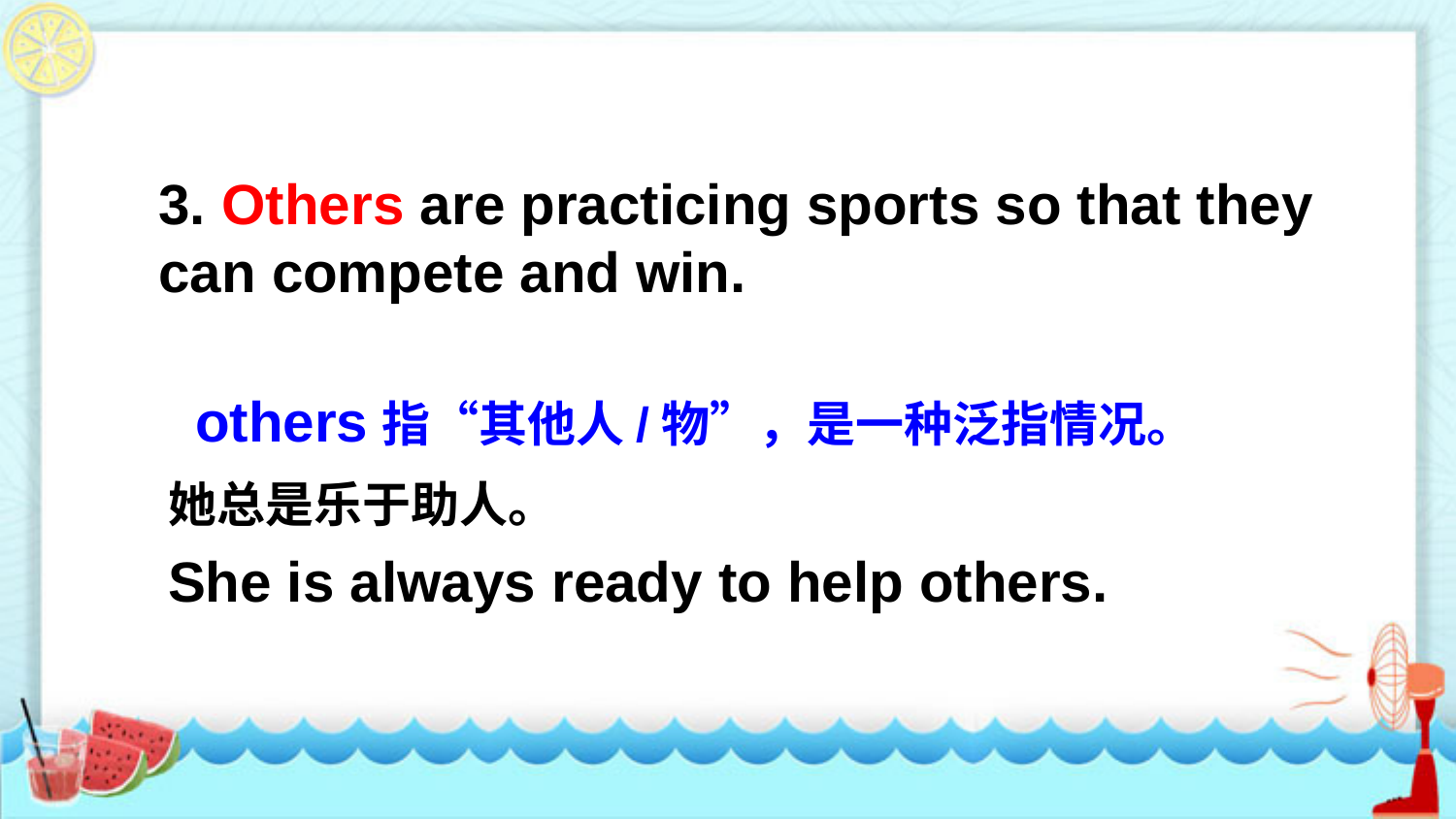

3. Others are practicing sports so that they can compete and win.
others指“其他人/物”，是一种泛指情况。
她总是乐于助人。
She is always ready to help others.